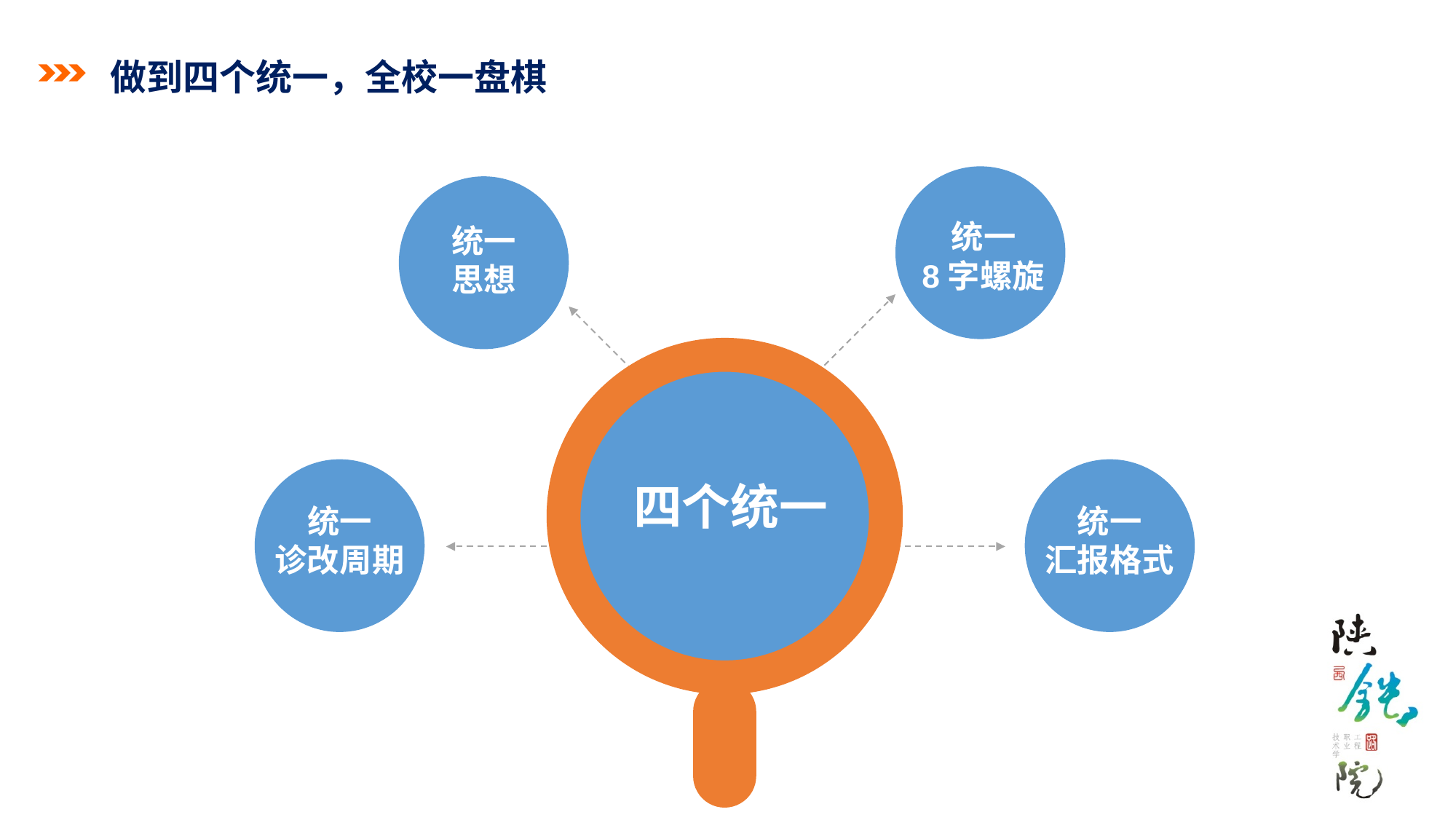

做到四个统一，全校一盘棋

知识要点精讲

统一
8字螺旋
统一
思想

四个统一
统一
诊改周期
统一
汇报格式